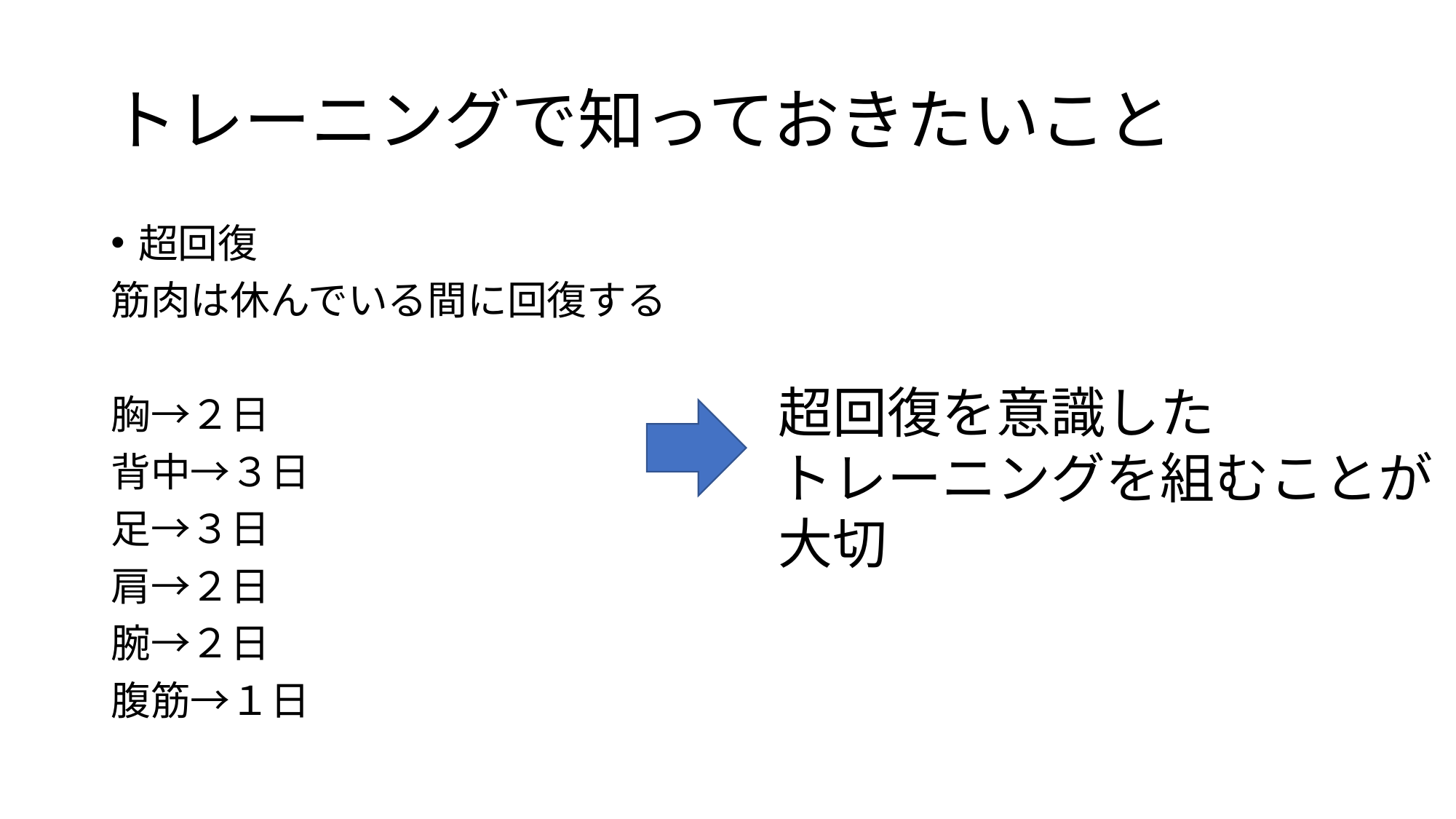

# トレーニングで知っておきたいこと
超回復
筋肉は休んでいる間に回復する

胸→２日
背中→３日
足→３日
肩→２日
腕→２日
腹筋→１日

超回復を意識した
トレーニングを組むことが
大切